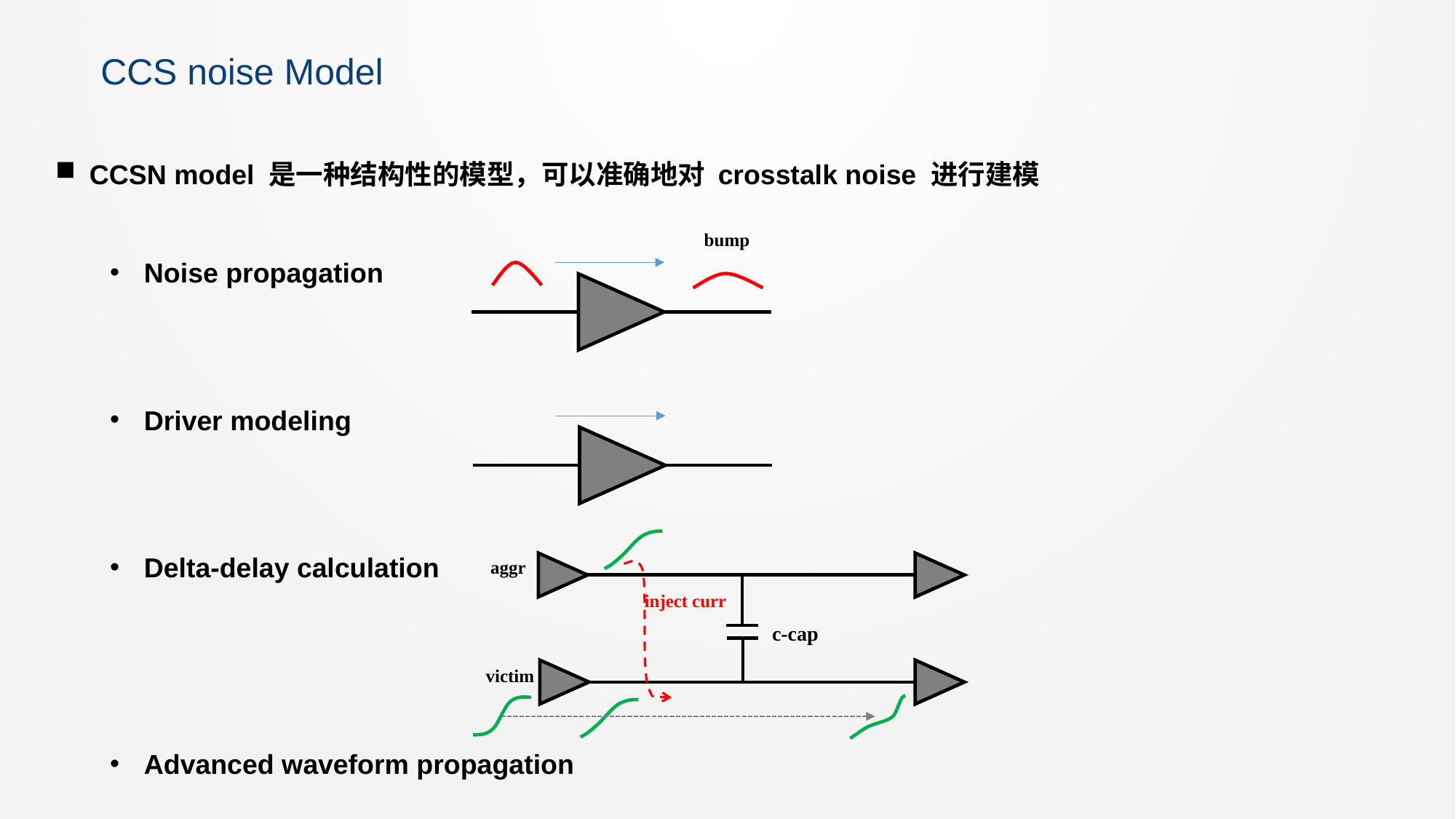

CCS noise Model
CCSN model 是一种结构性的模型，可以准确地对 crosstalk noise 进行建模

Noise propagation

Driver modeling

Delta-delay calculation

Advanced waveform propagation

bump

aggr

inject curr
c-cap

victim